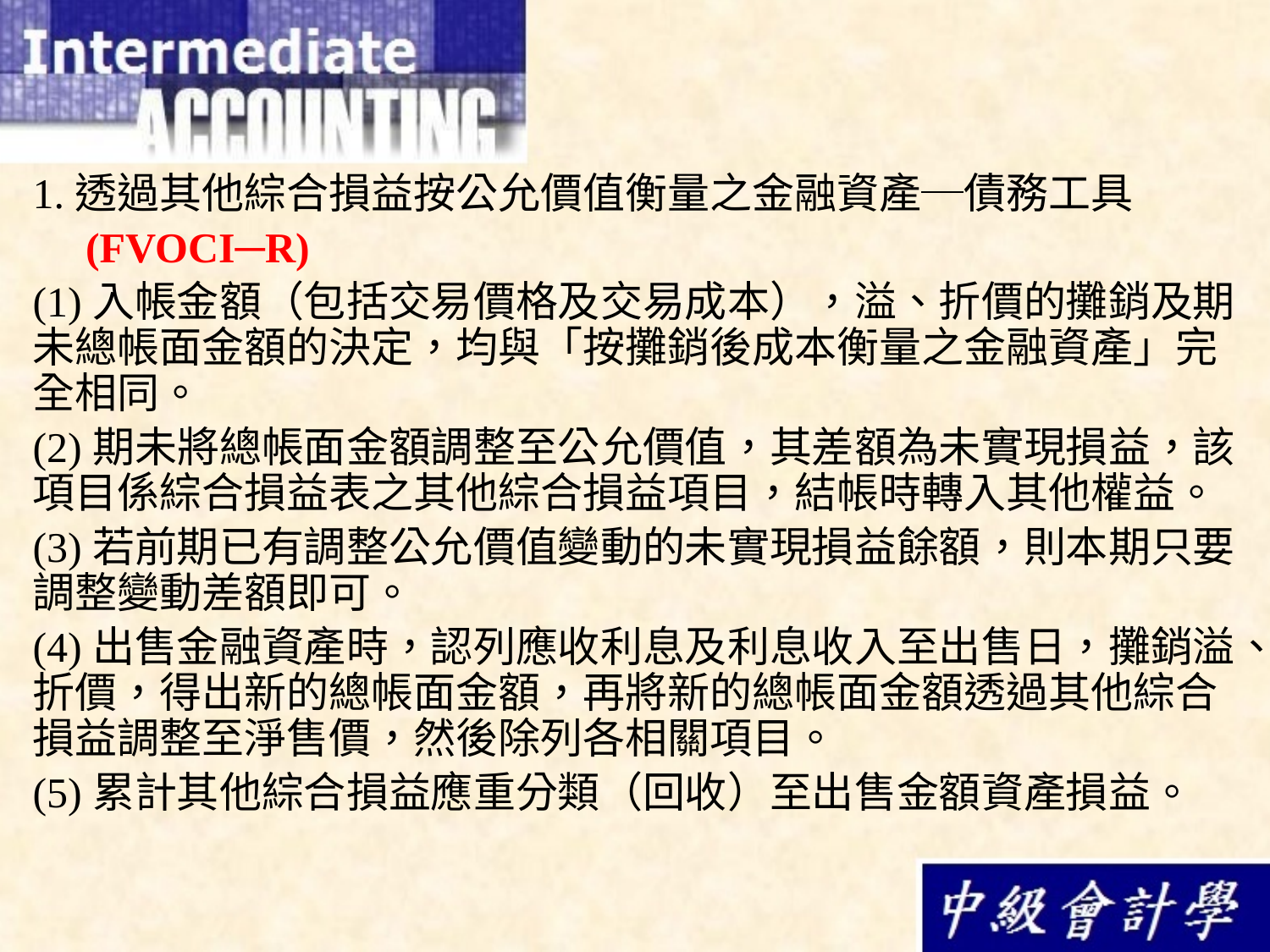

1.透過其他綜合損益按公允價值衡量之金融資產─債務工具
     (FVOCI─R)
(1)入帳金額（包括交易價格及交易成本），溢、折價的攤銷及期未總帳面金額的決定，均與「按攤銷後成本衡量之金融資產」完全相同。
(2)期未將總帳面金額調整至公允價值，其差額為未實現損益，該項目係綜合損益表之其他綜合損益項目，結帳時轉入其他權益。
(3)若前期已有調整公允價值變動的未實現損益餘額，則本期只要調整變動差額即可。
(4)出售金融資產時，認列應收利息及利息收入至出售日，攤銷溢、折價，得出新的總帳面金額，再將新的總帳面金額透過其他綜合損益調整至淨售價，然後除列各相關項目。
(5)累計其他綜合損益應重分類（回收）至出售金額資產損益。